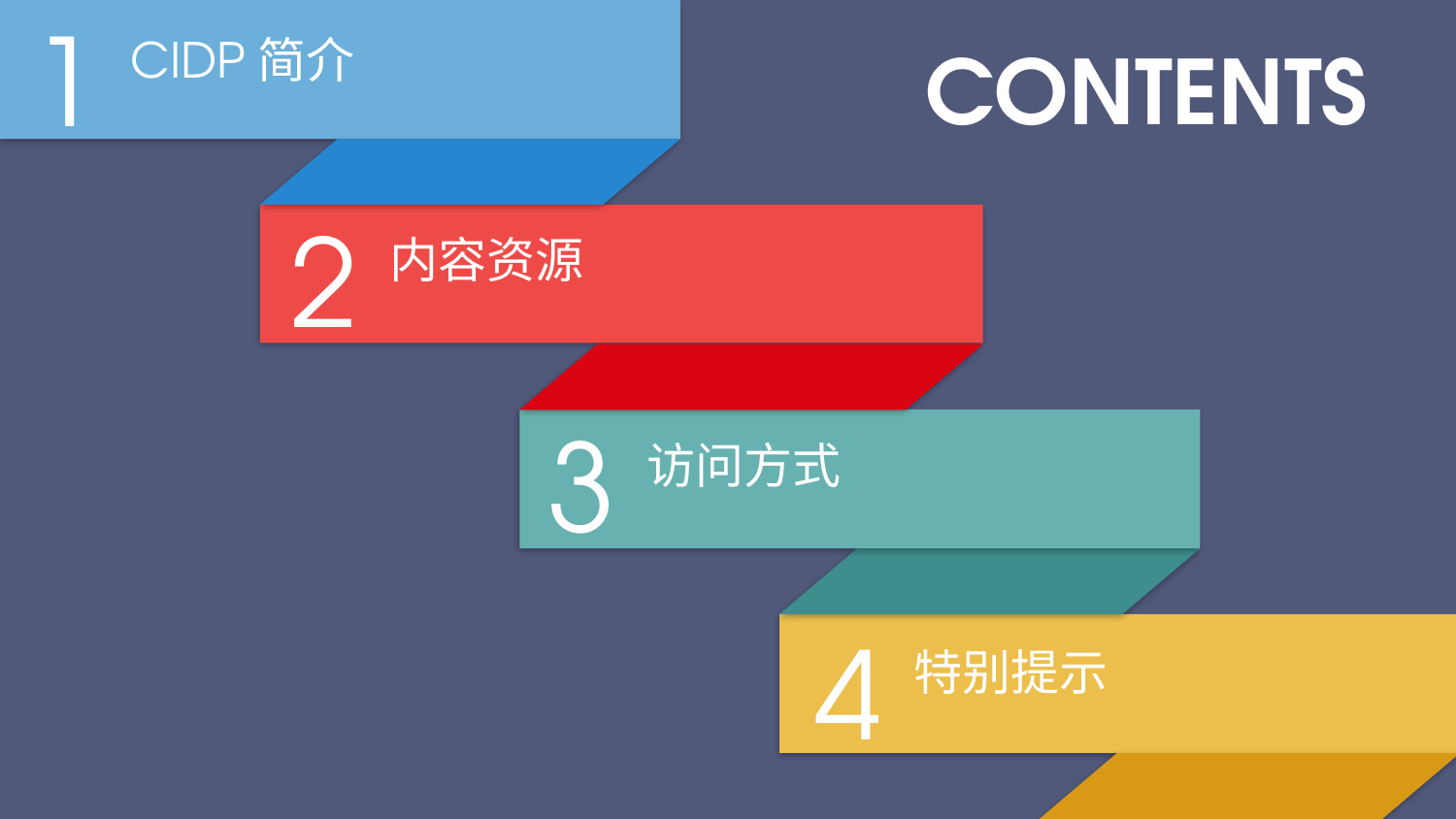

1
CIDP简介

CONTENTS

2
内容资源

3
访问方式

4
特别提示